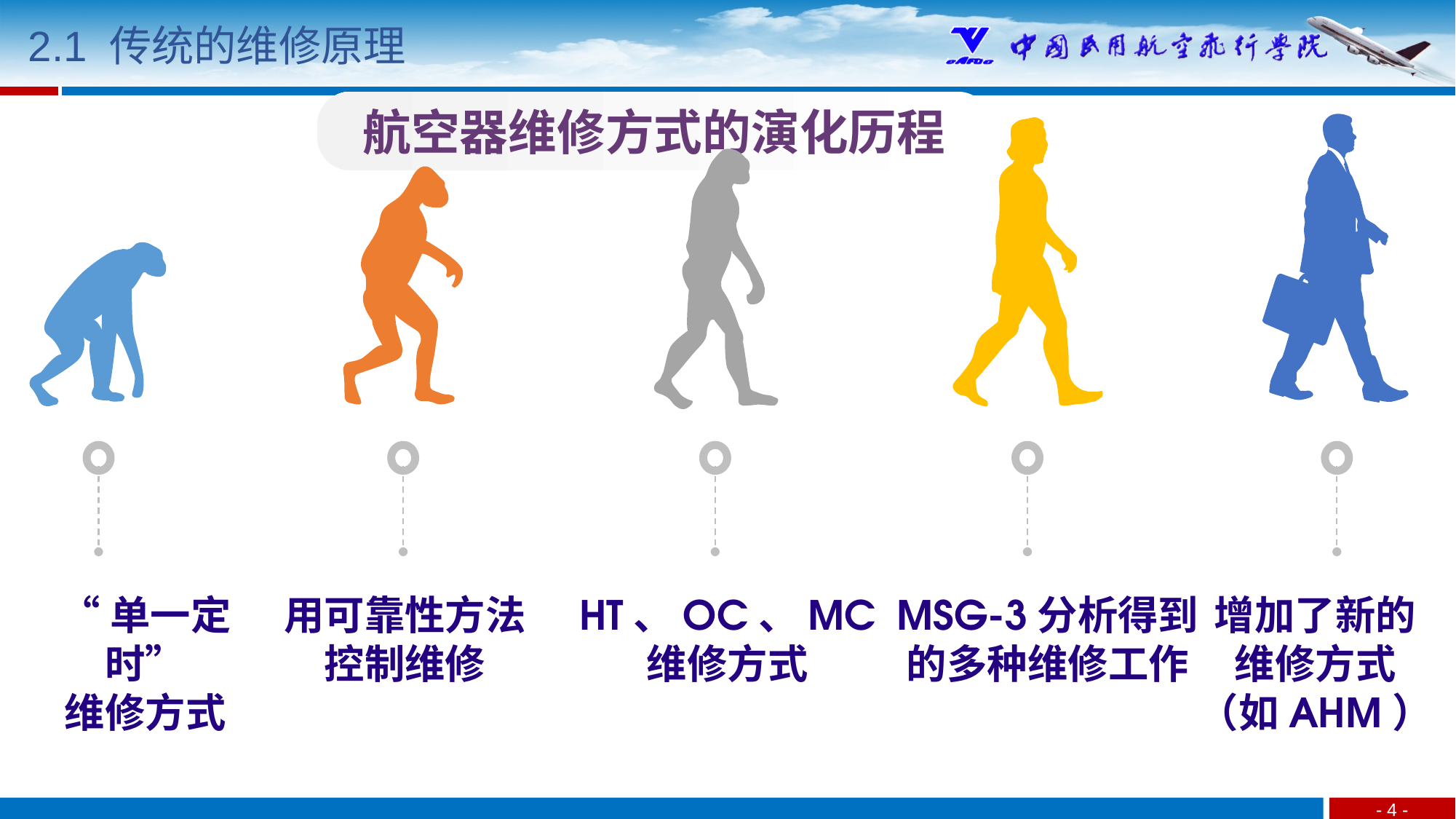

2.1 传统的维修原理
航空器维修方式的演化历程

“单一定时”
维修方式
增加了新的
维修方式
（如AHM）
用可靠性方法
控制维修
HT、OC、MC
维修方式
MSG-3分析得到的多种维修工作